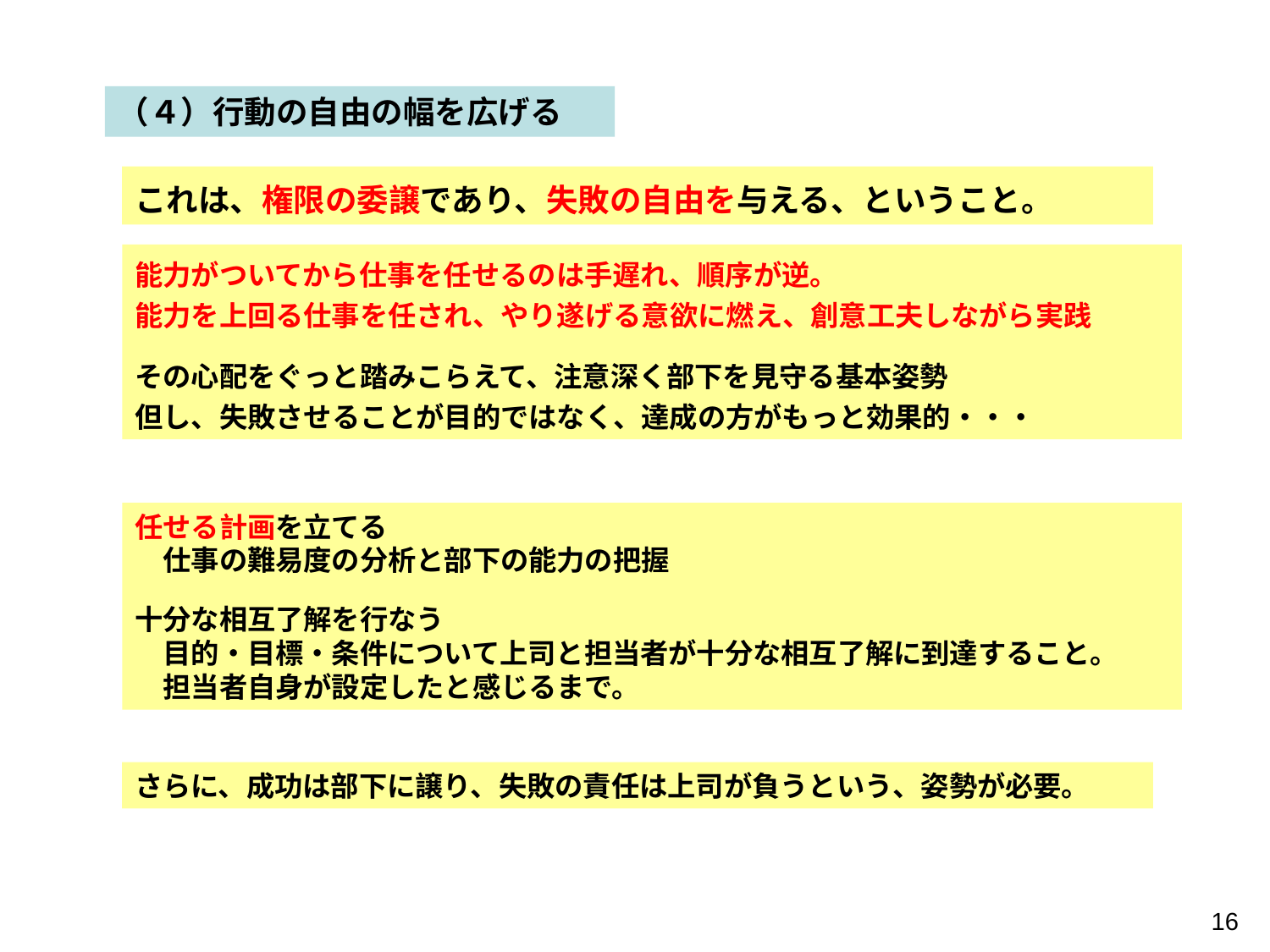

（４）行動の自由の幅を広げる
これは、権限の委譲であり、失敗の自由を与える、ということ。
能力がついてから仕事を任せるのは手遅れ、順序が逆。
能力を上回る仕事を任され、やり遂げる意欲に燃え、創意工夫しながら実践

その心配をぐっと踏みこらえて、注意深く部下を見守る基本姿勢
但し、失敗させることが目的ではなく、達成の方がもっと効果的・・・
任せる計画を立てる
　仕事の難易度の分析と部下の能力の把握

十分な相互了解を行なう
　目的・目標・条件について上司と担当者が十分な相互了解に到達すること。
　担当者自身が設定したと感じるまで。
さらに、成功は部下に譲り、失敗の責任は上司が負うという、姿勢が必要。
16